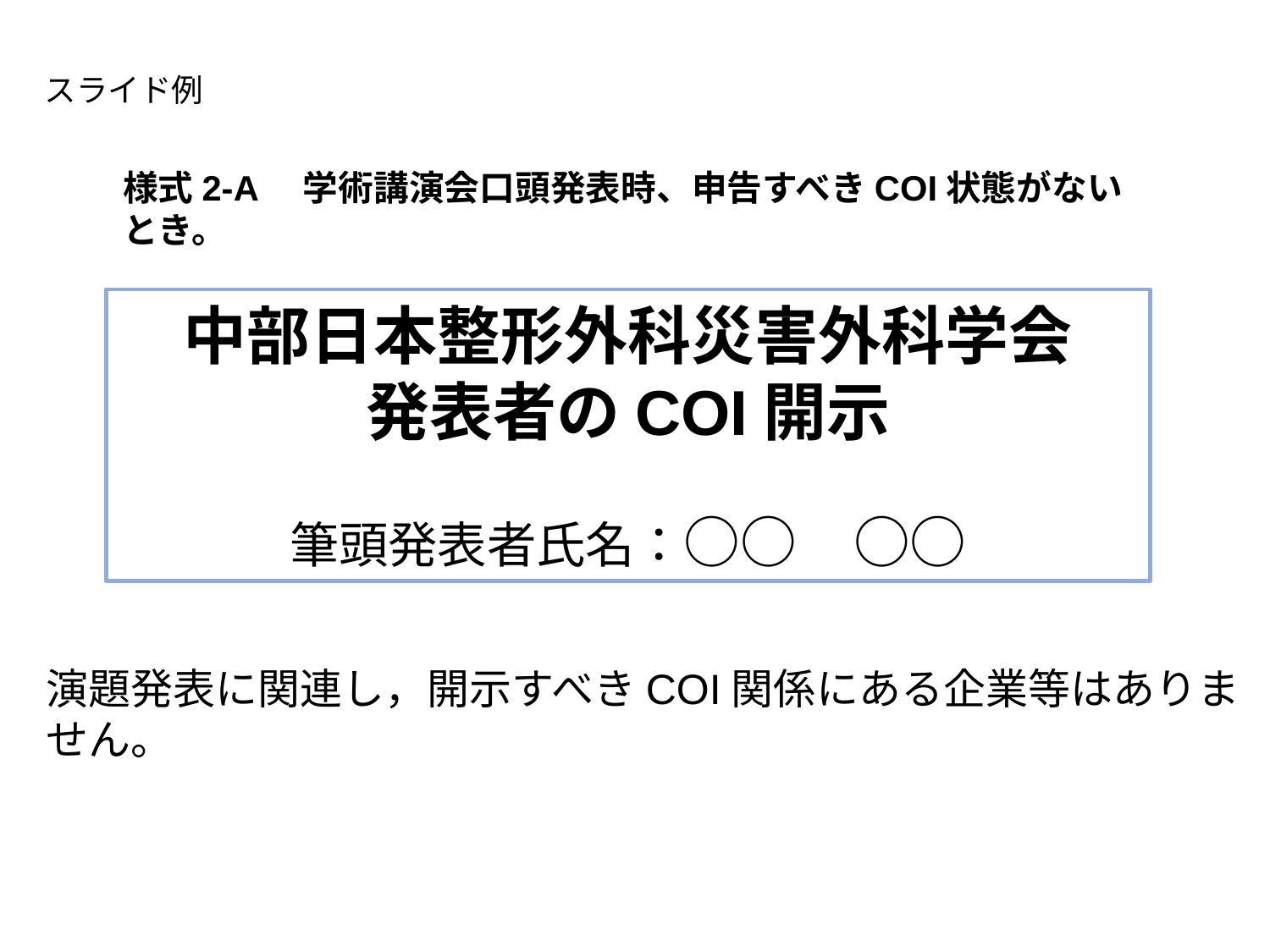

スライド例
様式2-A　学術講演会口頭発表時、申告すべきCOI状態がないとき。

中部日本整形外科災害外科学会
発表者のCOI開示

筆頭発表者氏名：○○　○○
演題発表に関連し，開示すべきCOI関係にある企業等はありません。